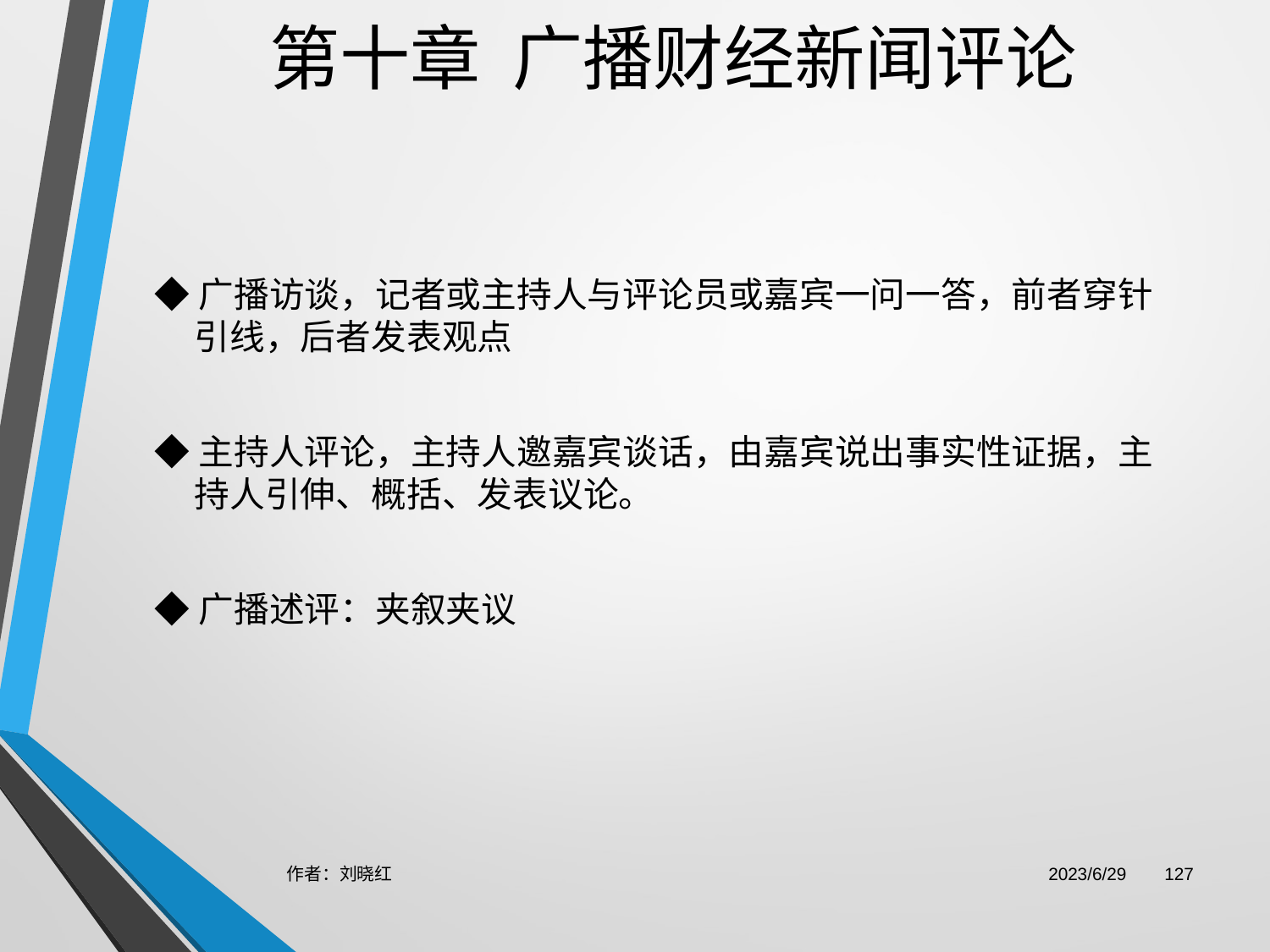

# 第十章  广播财经新闻评论

◆广播访谈，记者或主持人与评论员或嘉宾一问一答，前者穿针引线，后者发表观点

◆主持人评论，主持人邀嘉宾谈话，由嘉宾说出事实性证据，主持人引伸、概括、发表议论。

◆广播述评：夹叙夹议

作者：刘晓红
2023/6/29
127